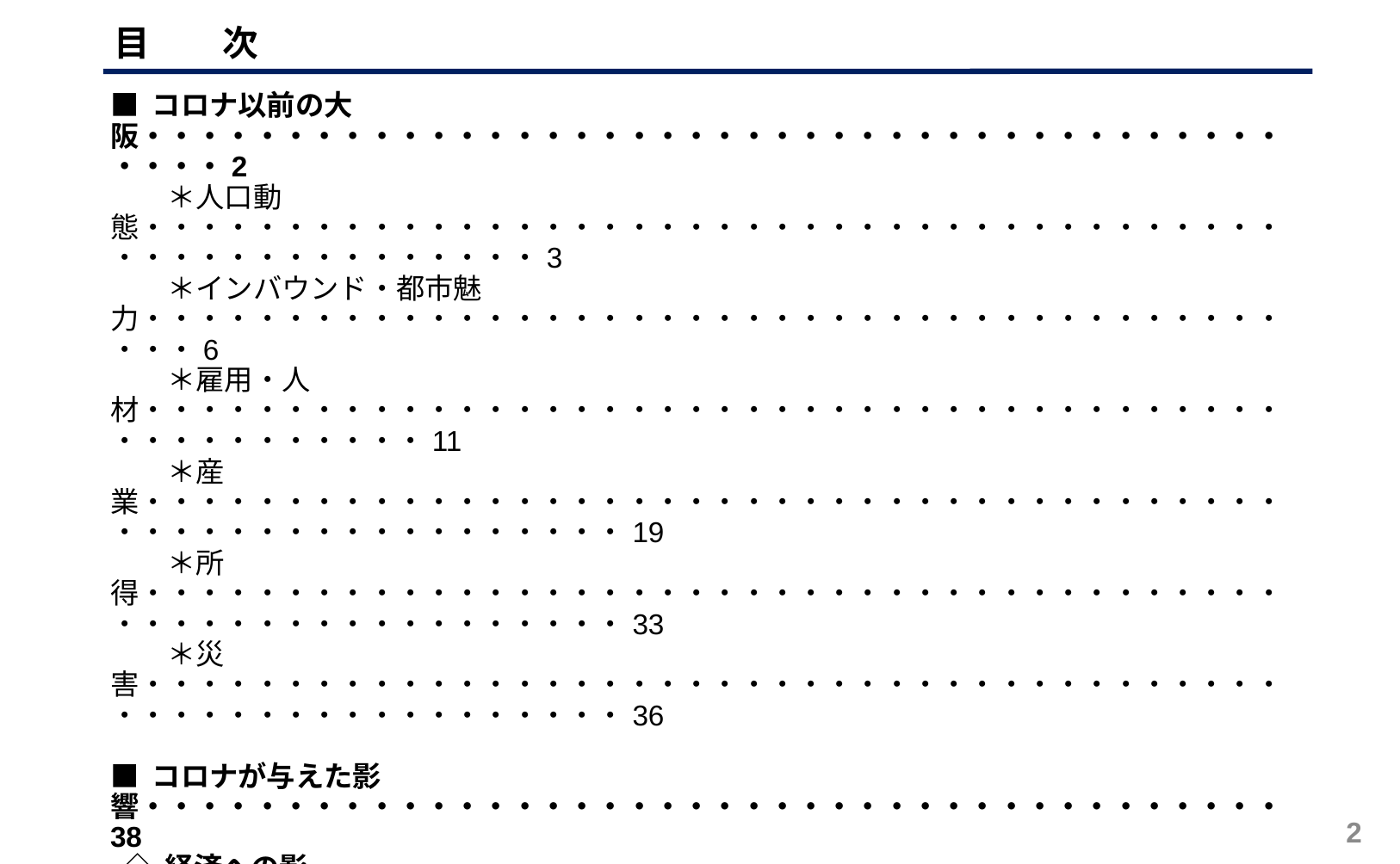

目　　次
■ コロナ以前の大阪・・・・・・・・・・・・・・・・・・・・・・・・・・・・・・・・・・・・・・・・・・・・2
　　＊人口動態・・・・・・・・・・・・・・・・・・・・・・・・・・・・・・・・・・・・・・・・・・・・・・・・・・・・・・・3
　　＊インバウンド・都市魅力・・・・・・・・・・・・・・・・・・・・・・・・・・・・・・・・・・・・・・・・・・・6
　　＊雇用・人材・・・・・・・・・・・・・・・・・・・・・・・・・・・・・・・・・・・・・・・・・・・・・・・・・・・11
　　＊産業・・・・・・・・・・・・・・・・・・・・・・・・・・・・・・・・・・・・・・・・・・・・・・・・・・・・・・・・・・19
　　＊所得・・・・・・・・・・・・・・・・・・・・・・・・・・・・・・・・・・・・・・・・・・・・・・・・・・・・・・・・・・33
　　＊災害・・・・・・・・・・・・・・・・・・・・・・・・・・・・・・・・・・・・・・・・・・・・・・・・・・・・・・・・・・36

■ コロナが与えた影響・・・・・・・・・・・・・・・・・・・・・・・・・・・・・・・・・・・・・・・・38
  ◇ 経済への影響・・・・・・・・・・・・・・・・・・・・・・・・・・・・・・・・・・・・・・・・・・・・38
　　＊不要不急の消費の減少・・・・・・・・・・・・・・・・・・・・・・・・・・・・・・・・・・・・・・・・・・・39
　　＊国内外の移動の減少・・・・・・・・・・・・・・・・・・・・・・・・・・・・・・・・・・・・・・・・・・・・・45
　　＊企業業績の悪化・倒産の増加・・・・・・・・・・・・・・・・・・・・・・・・・・・・・・・・・・・・・・・56
　　＊雇用情勢の悪化・・・・・・・・・・・・・・・・・・・・・・・・・・・・・・・・・・・・・・・・・・・・・・・・・68
　　＊所得の減少・・・・・・・・・・・・・・・・・・・・・・・・・・・・・・・・・・・・・・・・・・・・・・・・・・・・・80

  ◇ 社会への影響・変容・・・・・・・・・・・・・・・・・・・・・・・・・・・・・・・・・・・・・・・・・86
　　＊働き方の変化・・・・・・・・・・・・・・・・・・・・・・・・・・・・・・・・・・・・・・・・・・・・・・・・・・・・87
　　＊非接触型サービスの増加・・・・・・・・・・・・・・・・・・・・・・・・・・・・・・・・・・・・・・・・・・・・95
　　＊生活習慣への影響等・・・・・・・・・・・・・・・・・・・・・・・・・・・・・・・・・・・・・・・・・・・・・・101
　　＊地域社会への影響等・・・・・・・・・・・・・・・・・・・・・・・・・・・・・・・・・・・・・・・・・・・・・・106
　　＊長期間の休校・・・・・・・・・・・・・・・・・・・・・・・・・・・・・・・・・・・・・・・・・・・・・・・・・・・・・113
　　＊地方移住への関心の高まり・・・・・・・・・・・・・・・・・・・・・・・・・・・・・・・・・・・・・・・・・・・・・116
　　＊オフィスや住宅のあり方・・・・・・・・・・・・・・・・・・・・・・・・・・・・・・・・・・・・・・・・・・・・・・・・・121
　　＊オンラインファースト・・・・・・・・・・・・・・・・・・・・・・・・・・・・・・・・・・・・・・・・・・・・・・・・・・・・・123
2